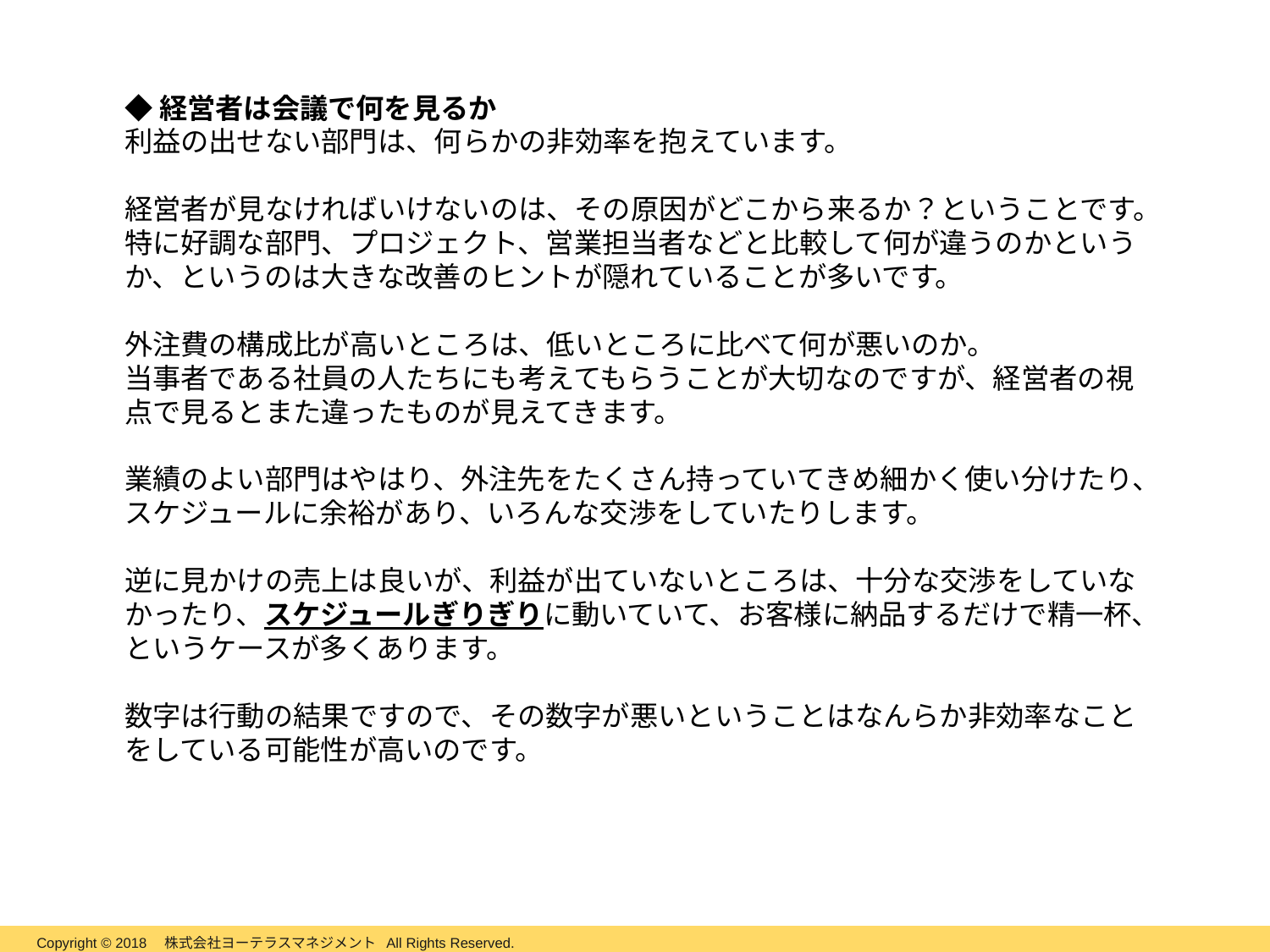

◆経営者は会議で何を見るか
利益の出せない部門は、何らかの非効率を抱えています。

経営者が見なければいけないのは、その原因がどこから来るか？ということです。特に好調な部門、プロジェクト、営業担当者などと比較して何が違うのかというか、というのは大きな改善のヒントが隠れていることが多いです。

外注費の構成比が高いところは、低いところに比べて何が悪いのか。
当事者である社員の人たちにも考えてもらうことが大切なのですが、経営者の視点で見るとまた違ったものが見えてきます。

業績のよい部門はやはり、外注先をたくさん持っていてきめ細かく使い分けたり、スケジュールに余裕があり、いろんな交渉をしていたりします。

逆に見かけの売上は良いが、利益が出ていないところは、十分な交渉をしていなかったり、スケジュールぎりぎりに動いていて、お客様に納品するだけで精一杯、というケースが多くあります。

数字は行動の結果ですので、その数字が悪いということはなんらか非効率なことをしている可能性が高いのです。